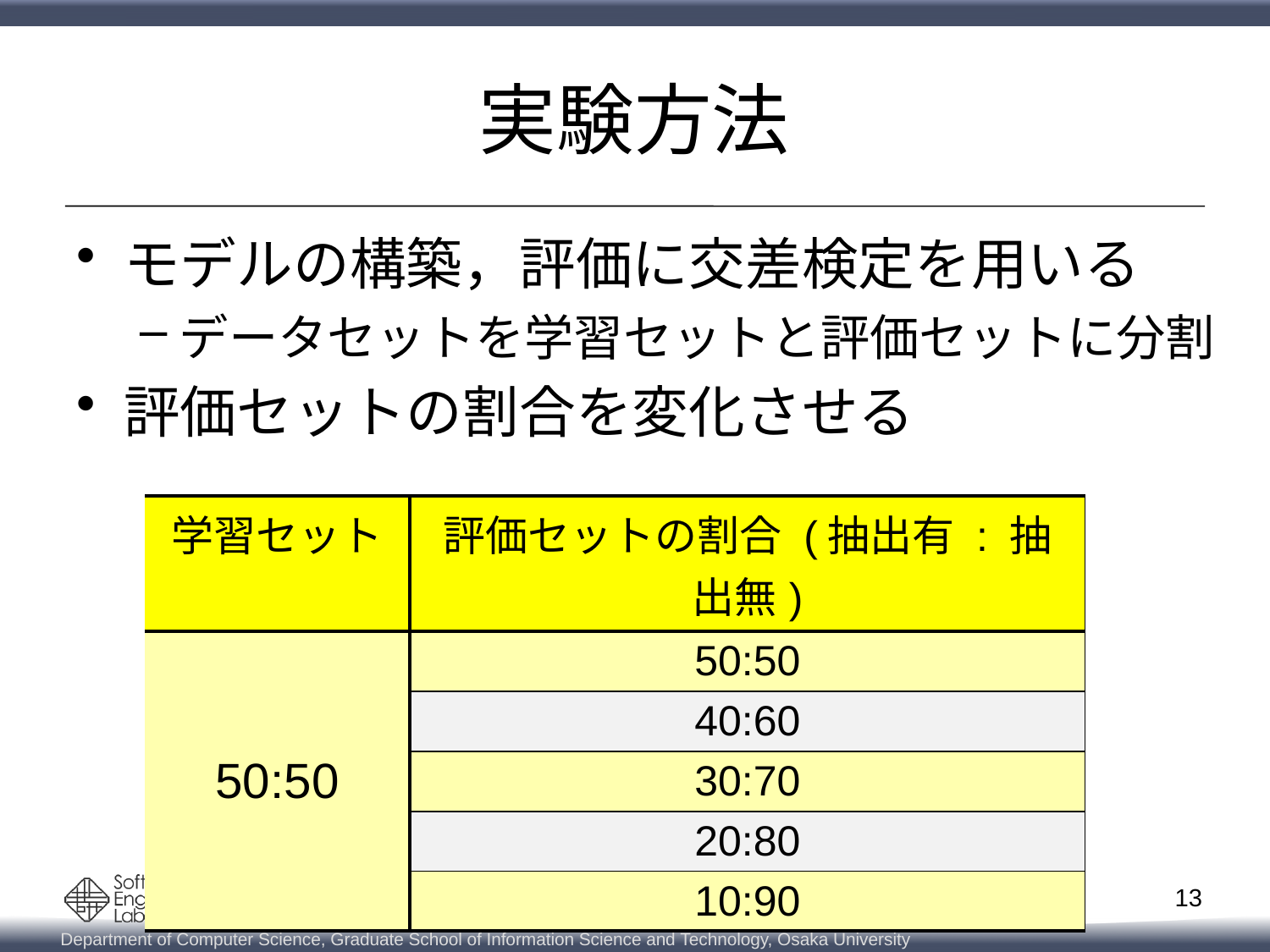

# 実験方法
モデルの構築，評価に交差検定を用いる
データセットを学習セットと評価セットに分割
評価セットの割合を変化させる
| 学習セット | 評価セットの割合 (抽出有 : 抽出無) |
| --- | --- |
| 50:50 | 50:50 |
|  | 40:60 |
|  | 30:70 |
|  | 20:80 |
|  | 10:90 |
13